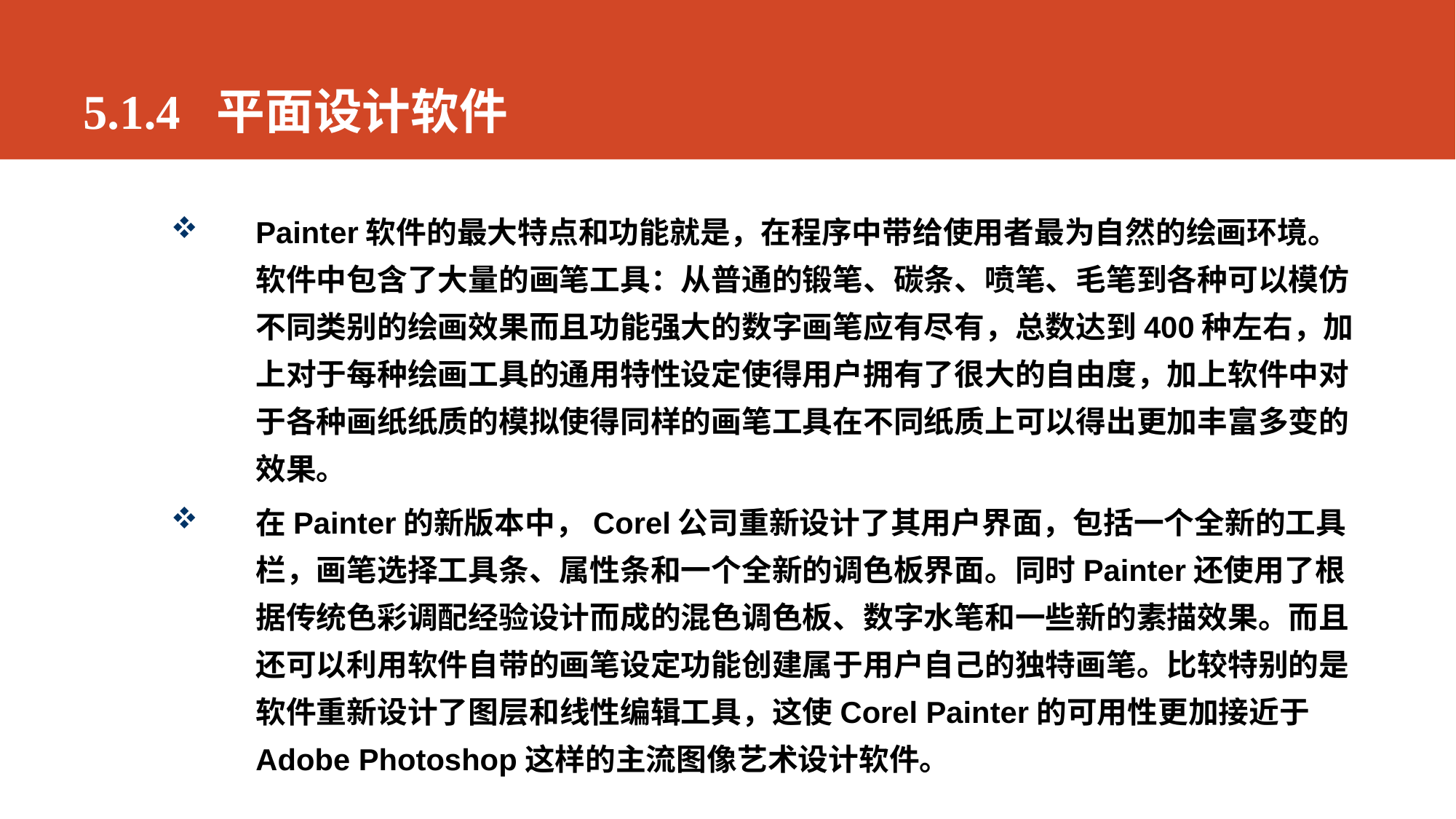

# 5.1.4  平面设计软件
Painter软件的最大特点和功能就是，在程序中带给使用者最为自然的绘画环境。软件中包含了大量的画笔工具：从普通的锻笔、碳条、喷笔、毛笔到各种可以模仿不同类别的绘画效果而且功能强大的数字画笔应有尽有，总数达到400种左右，加上对于每种绘画工具的通用特性设定使得用户拥有了很大的自由度，加上软件中对于各种画纸纸质的模拟使得同样的画笔工具在不同纸质上可以得出更加丰富多变的效果。
在Painter的新版本中，Corel公司重新设计了其用户界面，包括一个全新的工具栏，画笔选择工具条、属性条和一个全新的调色板界面。同时Painter还使用了根据传统色彩调配经验设计而成的混色调色板、数字水笔和一些新的素描效果。而且还可以利用软件自带的画笔设定功能创建属于用户自己的独特画笔。比较特别的是软件重新设计了图层和线性编辑工具，这使Corel Painter的可用性更加接近于Adobe Photoshop这样的主流图像艺术设计软件。